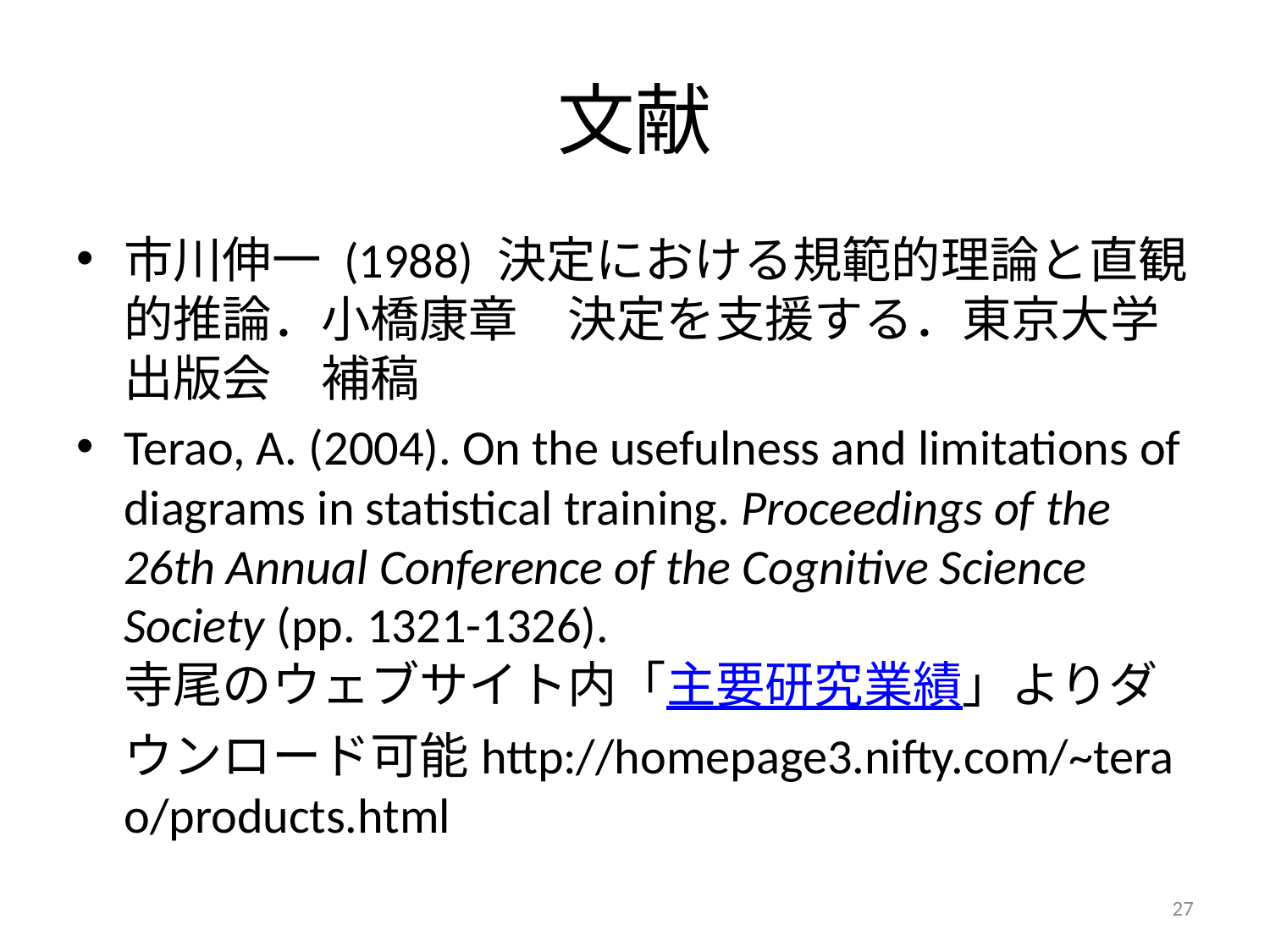

# 文献
市川伸一 (1988) 決定における規範的理論と直観的推論．小橋康章　決定を支援する．東京大学出版会　補稿
Terao, A. (2004). On the usefulness and limitations of diagrams in statistical training. Proceedings of the 26th Annual Conference of the Cognitive Science Society (pp. 1321-1326).
寺尾のウェブサイト内「主要研究業績」よりダウンロード可能http://homepage3.nifty.com/~terao/products.html

27